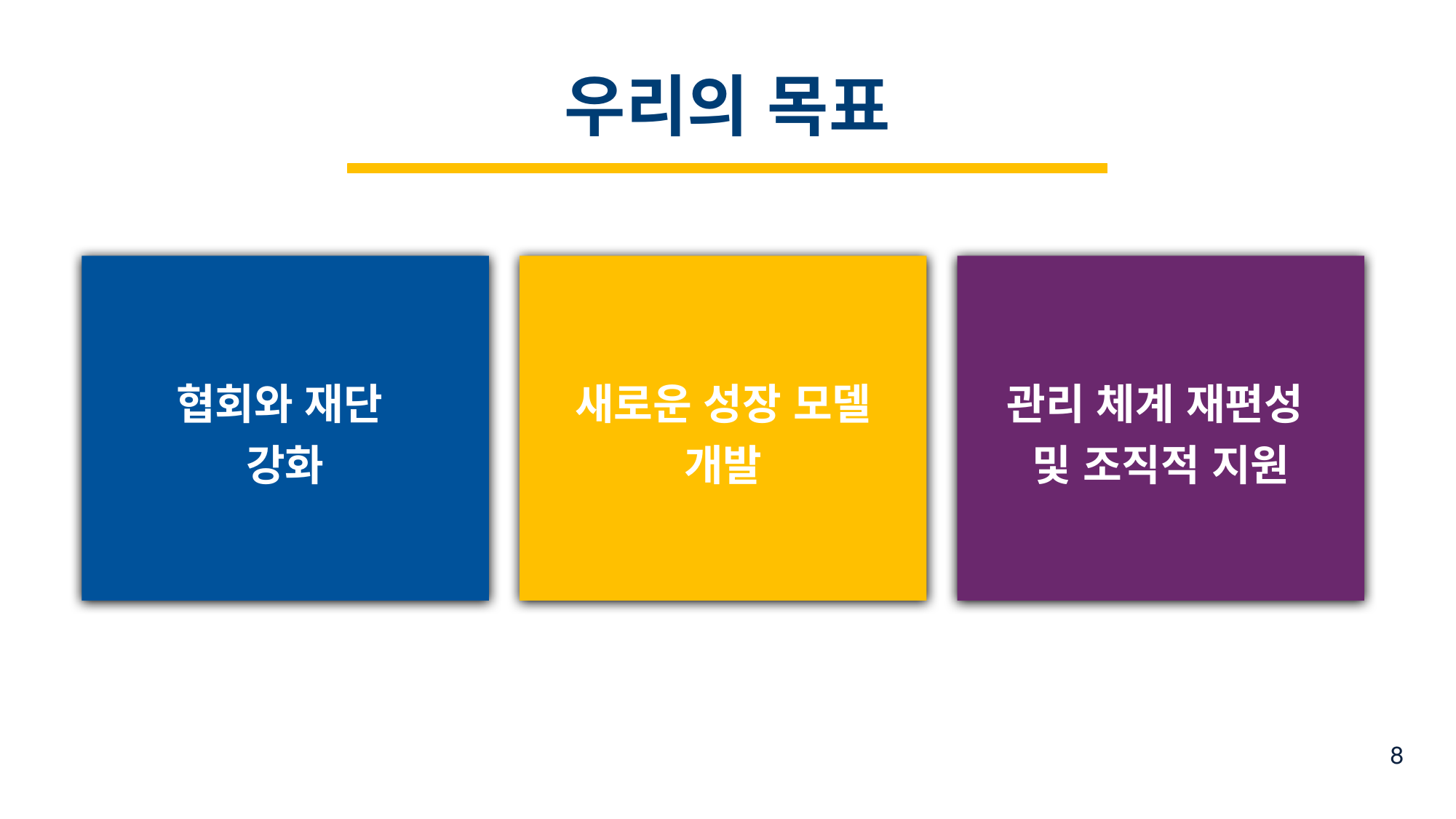

# 우리의 목표
협회와 재단
강화
새로운 성장 모델 개발
관리 체계 재편성
및 조직적 지원